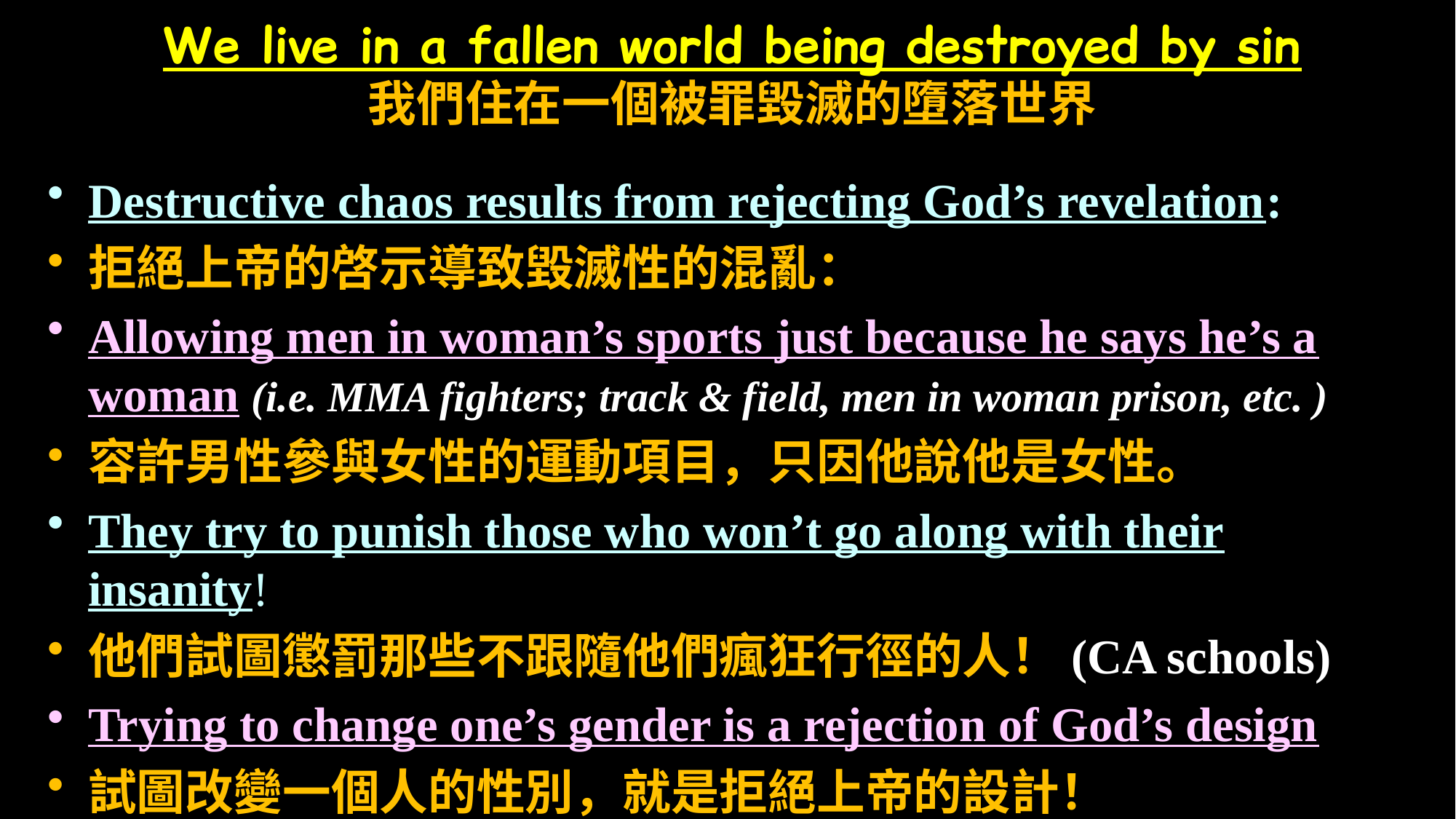

# We live in a fallen world being destroyed by sin 我們住在一個被罪毀滅的墮落世界
Destructive chaos results from rejecting God’s revelation:
拒絕上帝的啓示導致毀滅性的混亂：
Allowing men in woman’s sports just because he says he’s a woman (i.e. MMA fighters; track & field, men in woman prison, etc. )
容許男性參與女性的運動項目，只因他說他是女性。
They try to punish those who won’t go along with their insanity!
他們試圖懲罰那些不跟隨他們瘋狂行徑的人！(CA schools)
Trying to change one’s gender is a rejection of God’s design
試圖改變一個人的性別，就是拒絕上帝的設計！